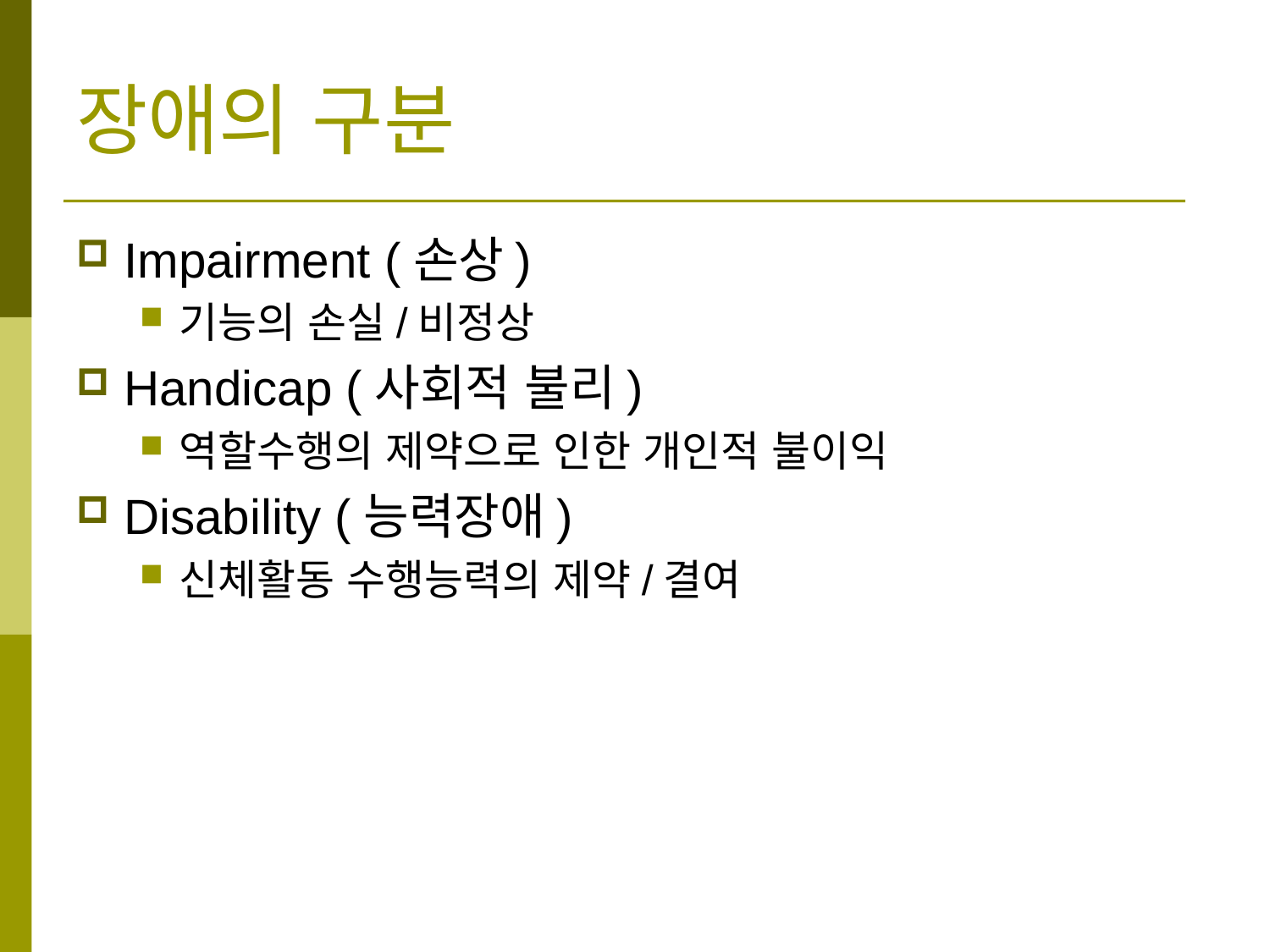

장애의 구분
Impairment (손상)
기능의 손실/비정상
Handicap (사회적 불리)
역할수행의 제약으로 인한 개인적 불이익
Disability (능력장애)
신체활동 수행능력의 제약/결여